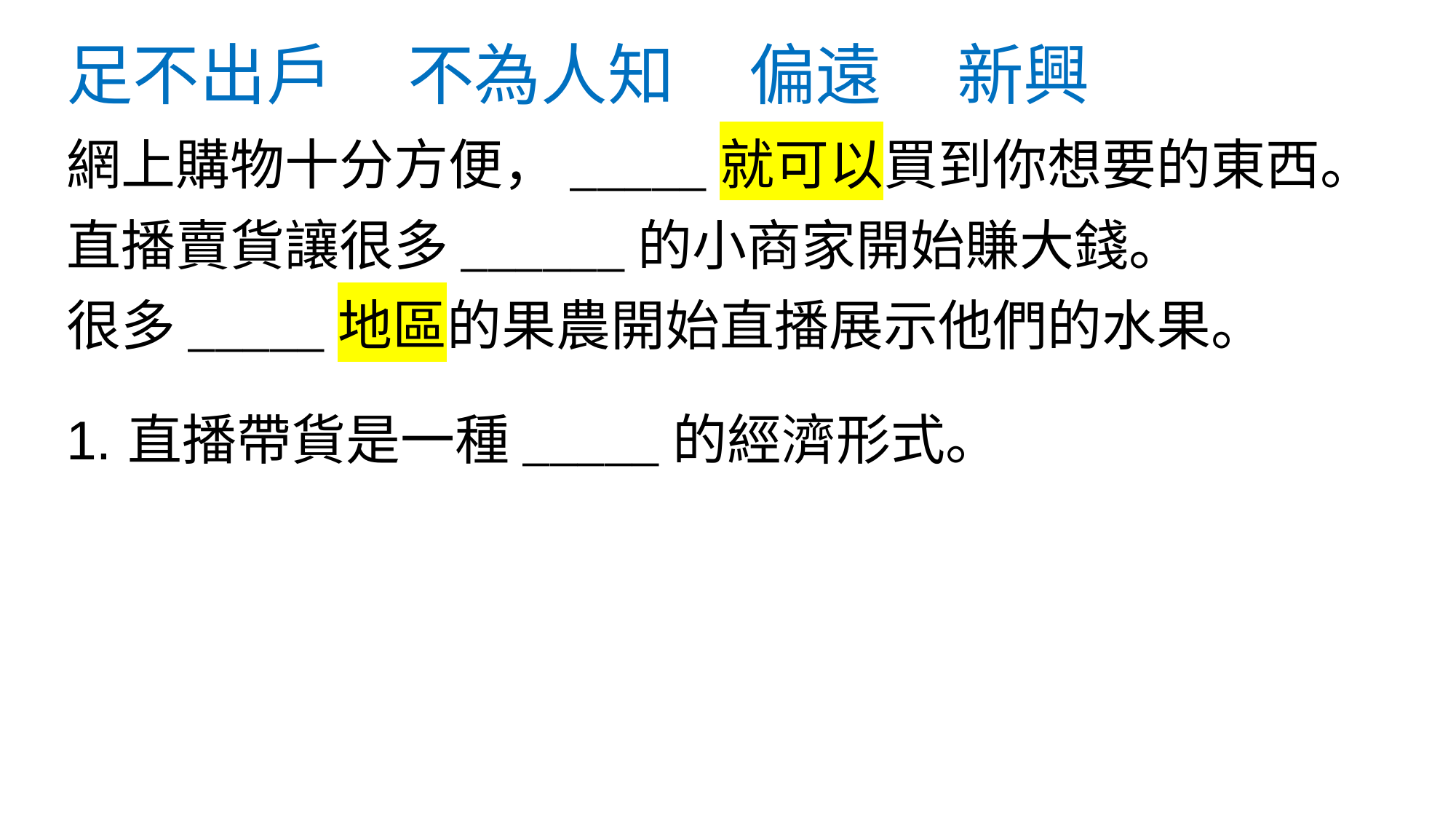

# 足不出戶     不為人知     偏遠     新興
網上購物十分方便，_____就可以買到你想要的東西。
直播賣貨讓很多______的小商家開始賺大錢。
很多_____地區的果農開始直播展示他們的水果。
直播帶貨是一種_____的經濟形式。